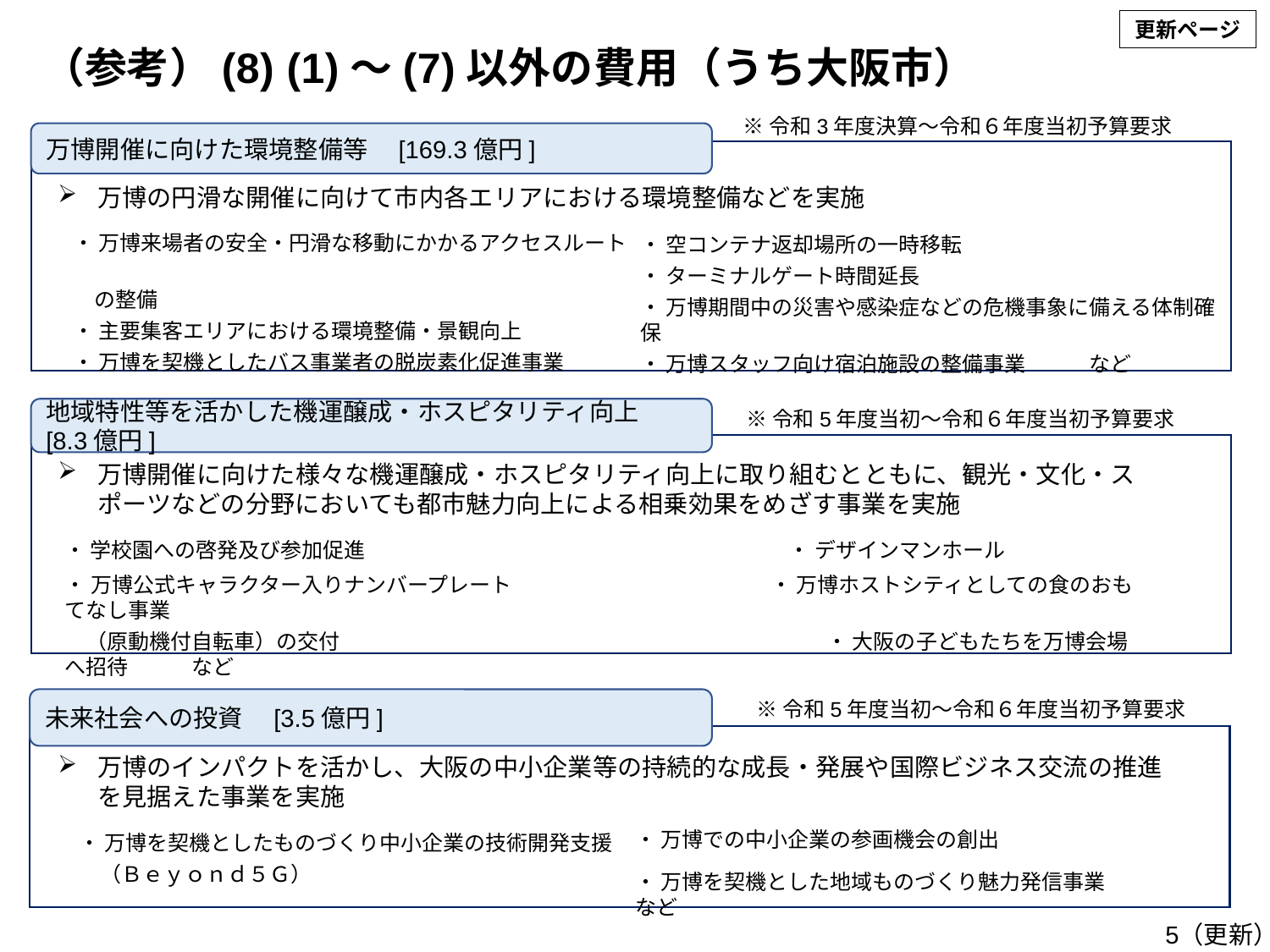

更新ページ
（参考）(8) (1)～(7)以外の費用（うち大阪市）
※令和3年度決算～令和６年度当初予算要求
万博開催に向けた環境整備等　[169.3億円]

万博の円滑な開催に向けて市内各エリアにおける環境整備などを実施

・ 万博来場者の安全・円滑な移動にかかるアクセスルート
　の整備
・ 主要集客エリアにおける環境整備・景観向上
・ 万博を契機としたバス事業者の脱炭素化促進事業

・ 空コンテナ返却場所の一時移転
・ ターミナルゲート時間延長
・ 万博期間中の災害や感染症などの危機事象に備える体制確保
・ 万博スタッフ向け宿泊施設の整備事業　　　など
地域特性等を活かした機運醸成・ホスピタリティ向上　[8.3億円]
※令和5年度当初～令和６年度当初予算要求

万博開催に向けた様々な機運醸成・ホスピタリティ向上に取り組むとともに、観光・文化・スポーツなどの分野においても都市魅力向上による相乗効果をめざす事業を実施
・ 学校園への啓発及び参加促進　　　　　　　　　　　　　　　　　　　　・ デザインマンホール
・ 万博公式キャラクター入りナンバープレート　　　　　　　　　　　　 ・ 万博ホストシティとしての食のおもてなし事業
　（原動機付自転車）の交付　　　　　　　　　　　　　　　　　　　　　　　・ 大阪の子どもたちを万博会場へ招待　　　など
未来社会への投資　[3.5億円]
※令和5年度当初～令和６年度当初予算要求

万博のインパクトを活かし、大阪の中小企業等の持続的な成長・発展や国際ビジネス交流の推進を見据えた事業を実施
・ 万博での中小企業の参画機会の創出
・ 万博を契機としたものづくり中小企業の技術開発支援
　（Ｂｅｙｏｎｄ５Ｇ）
・ 万博を契機とした地域ものづくり魅力発信事業　　　など
5（更新）